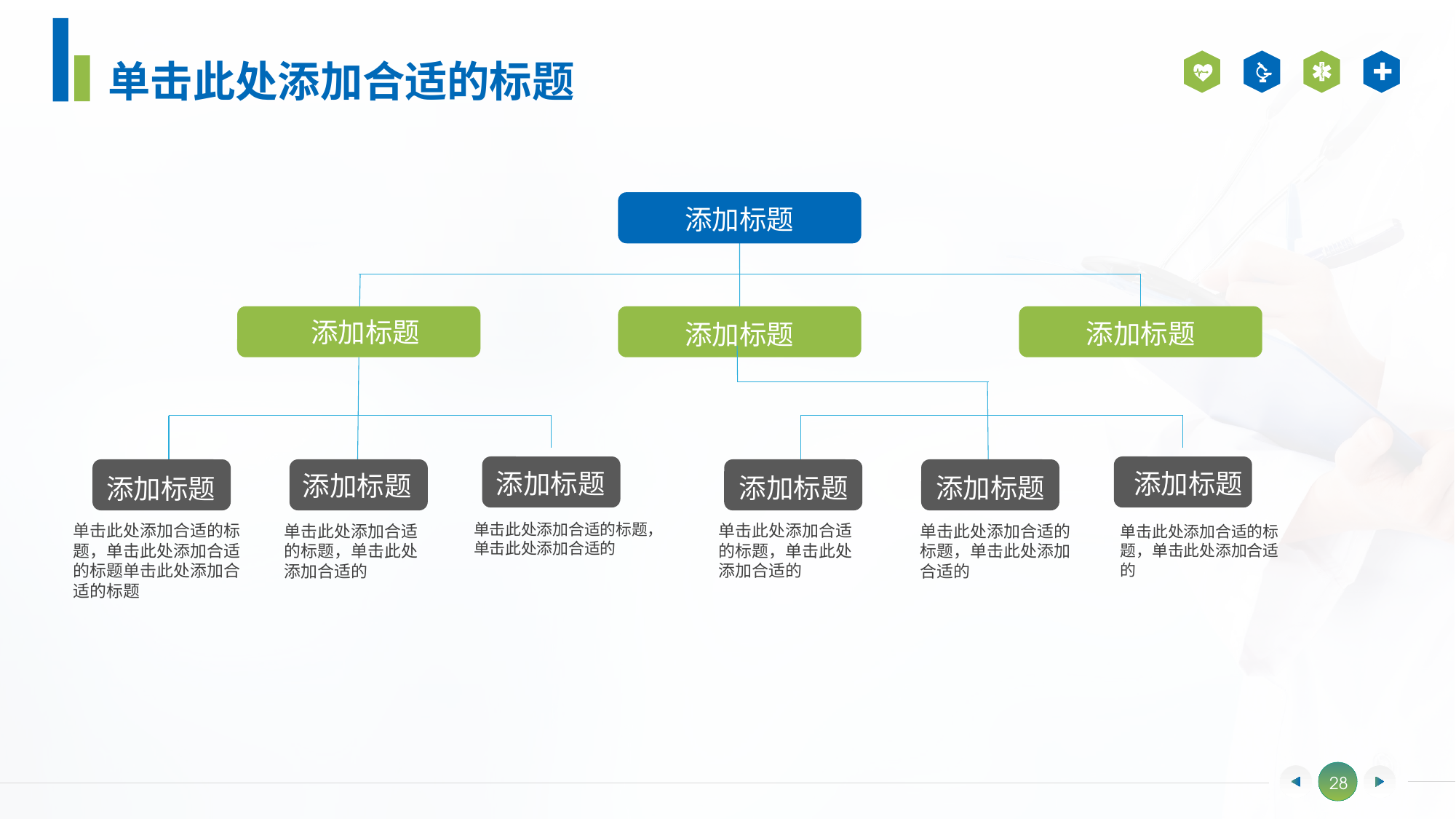

单击此处添加合适的标题

添加标题

添加标题

添加标题

添加标题

添加标题

添加标题

添加标题
单击此处添加合适的标题，单击此处添加合适的
单击此处添加合适的标题，单击此处添加合适的
单击此处添加合适的标题，单击此处添加合适的

添加标题

添加标题

添加标题
单击此处添加合适的标题，单击此处添加合适的
单击此处添加合适的标题，单击此处添加合适的标题单击此处添加合适的标题
单击此处添加合适的标题，单击此处添加合适的